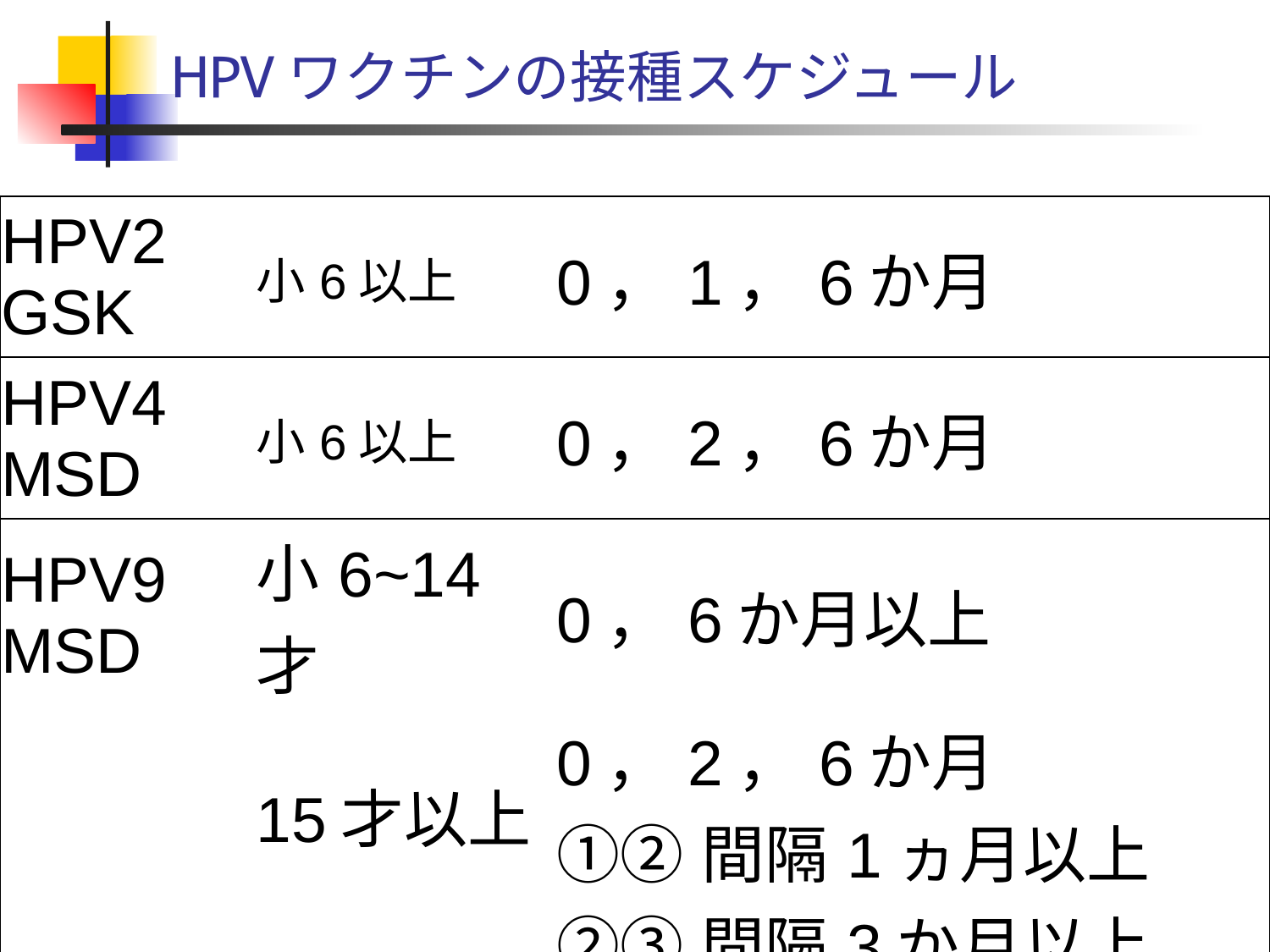

# HPVワクチンの接種スケジュール
| HPV2 GSK | 小6以上 | 0，1，6か月 |
| --- | --- | --- |
| HPV4 MSD | 小6以上 | 0，2，6か月 |
| HPV9 MSD | 小6~14才 | 0，6か月以上 |
|  | 15才以上 | 0，2，6か月 ①②間隔1ヵ月以上 ②③間隔3か月以上 |